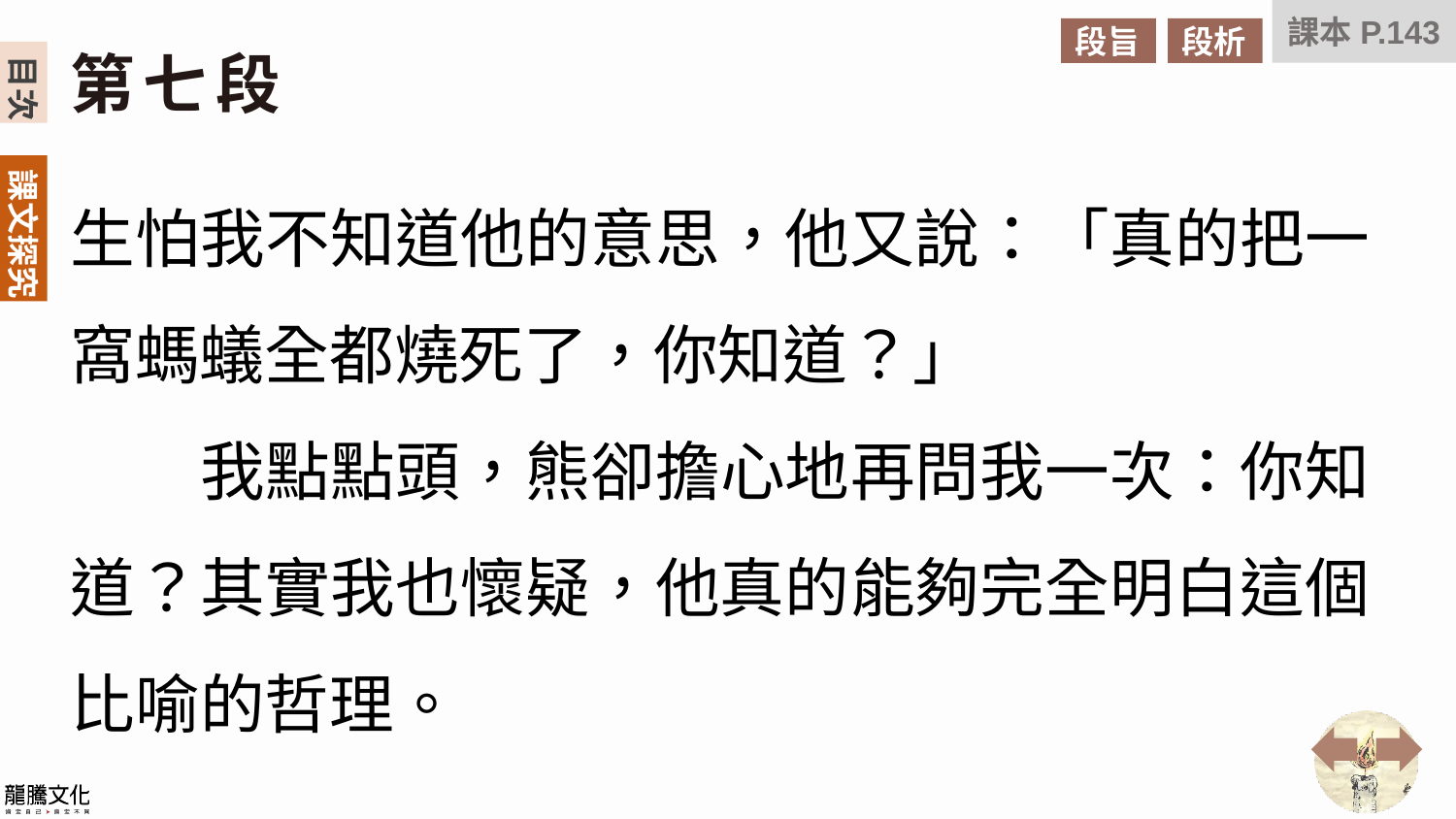

課本P.143
段旨
段析
第七段
生怕我不知道他的意思，他又說：「真的把一窩螞蟻全都燒死了，你知道？」
　　我點點頭，熊卻擔心地再問我一次：你知道？其實我也懷疑，他真的能夠完全明白這個比喻的哲理。